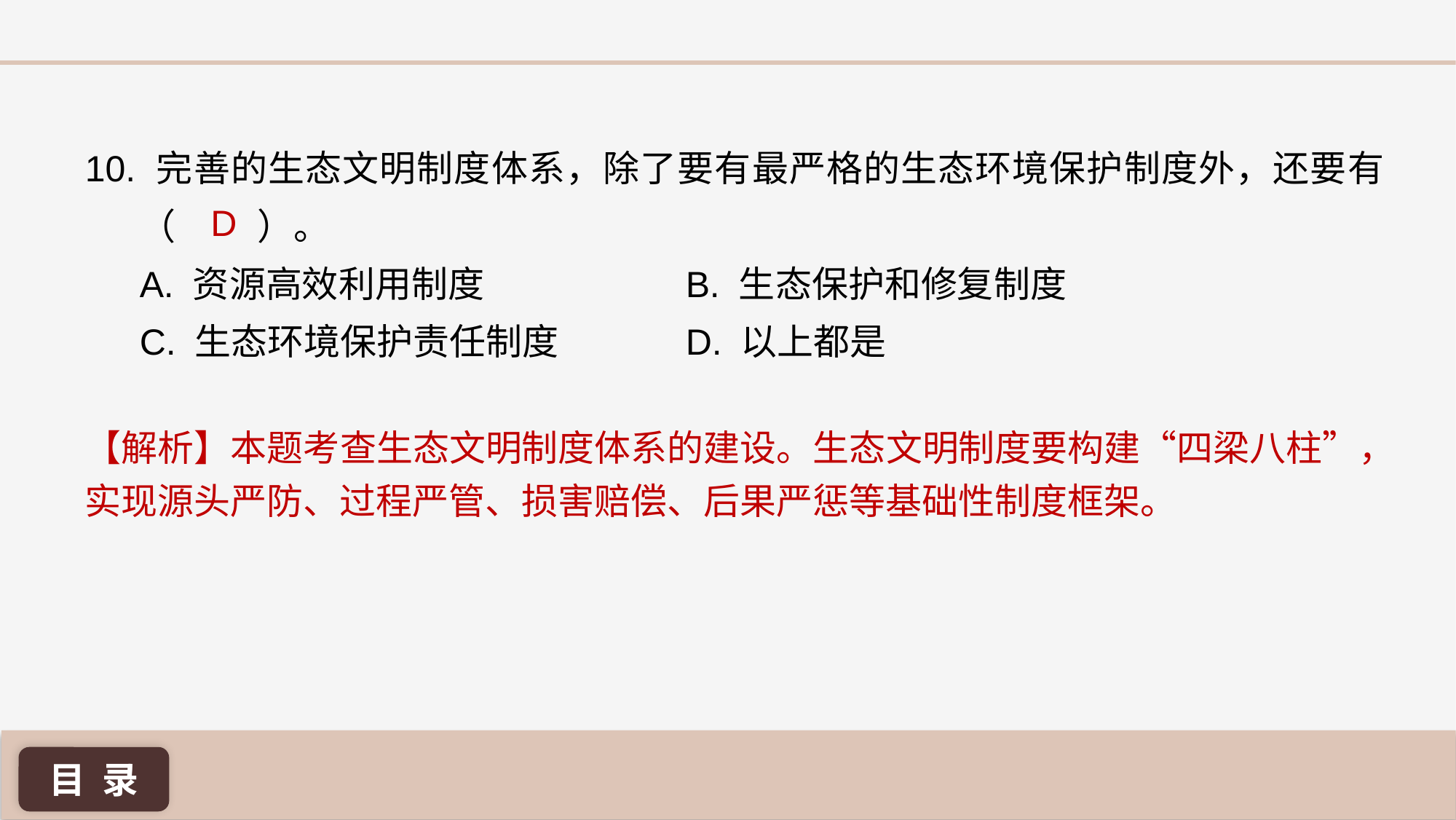

10. 完善的生态文明制度体系，除了要有最严格的生态环境保护制度外，还要有（          ）。
A. 资源高效利用制度 		B. 生态保护和修复制度
C. 生态环境保护责任制度		D. 以上都是
D
【解析】本题考查生态文明制度体系的建设。生态文明制度要构建“四梁八柱”，实现源头严防、过程严管、损害赔偿、后果严惩等基础性制度框架。